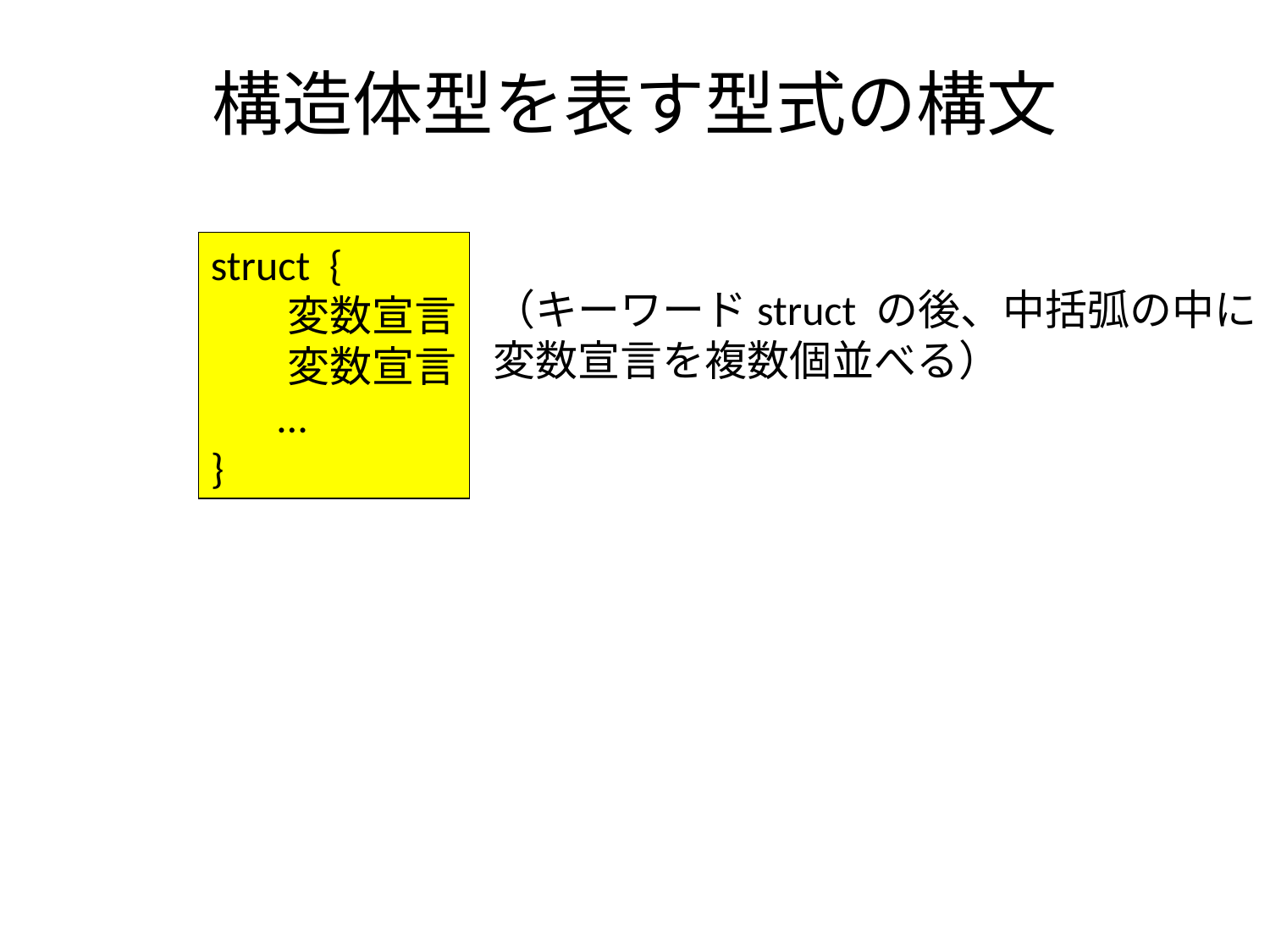

# 構造体型を表す型式の構文
struct  {
       変数宣言
       変数宣言
       …
}
（キーワードstruct の後、中括弧の中に
変数宣言を複数個並べる）